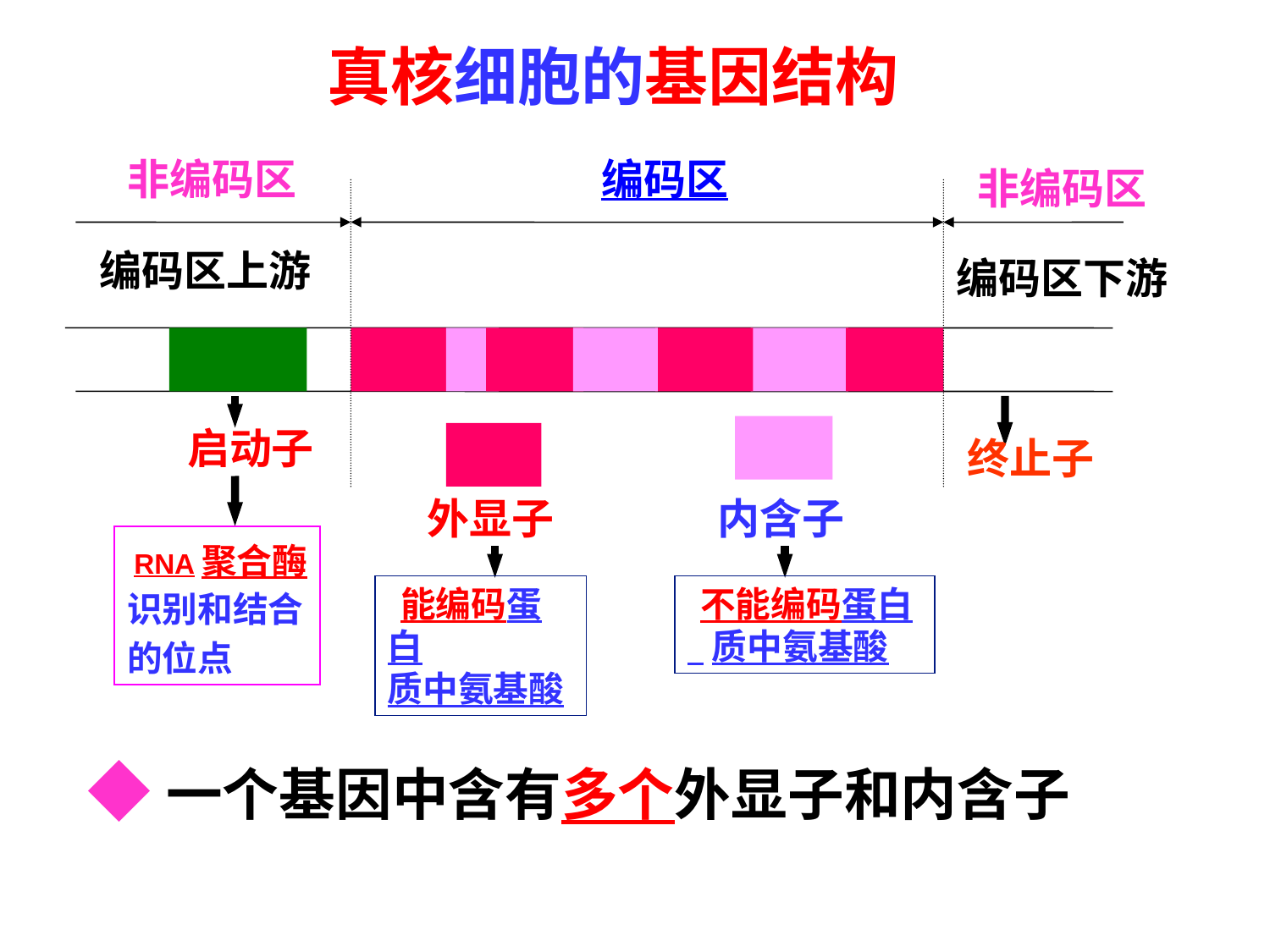

真核细胞的基因结构
非编码区
 编码区
非编码区

编码区上游
编码区下游

 启动子

 终止子

外显子
内含子
 RNA聚合酶
识别和结合
的位点

 能编码蛋白
质中氨基酸
 不能编码蛋白
  质中氨基酸
◆一个基因中含有多个外显子和内含子